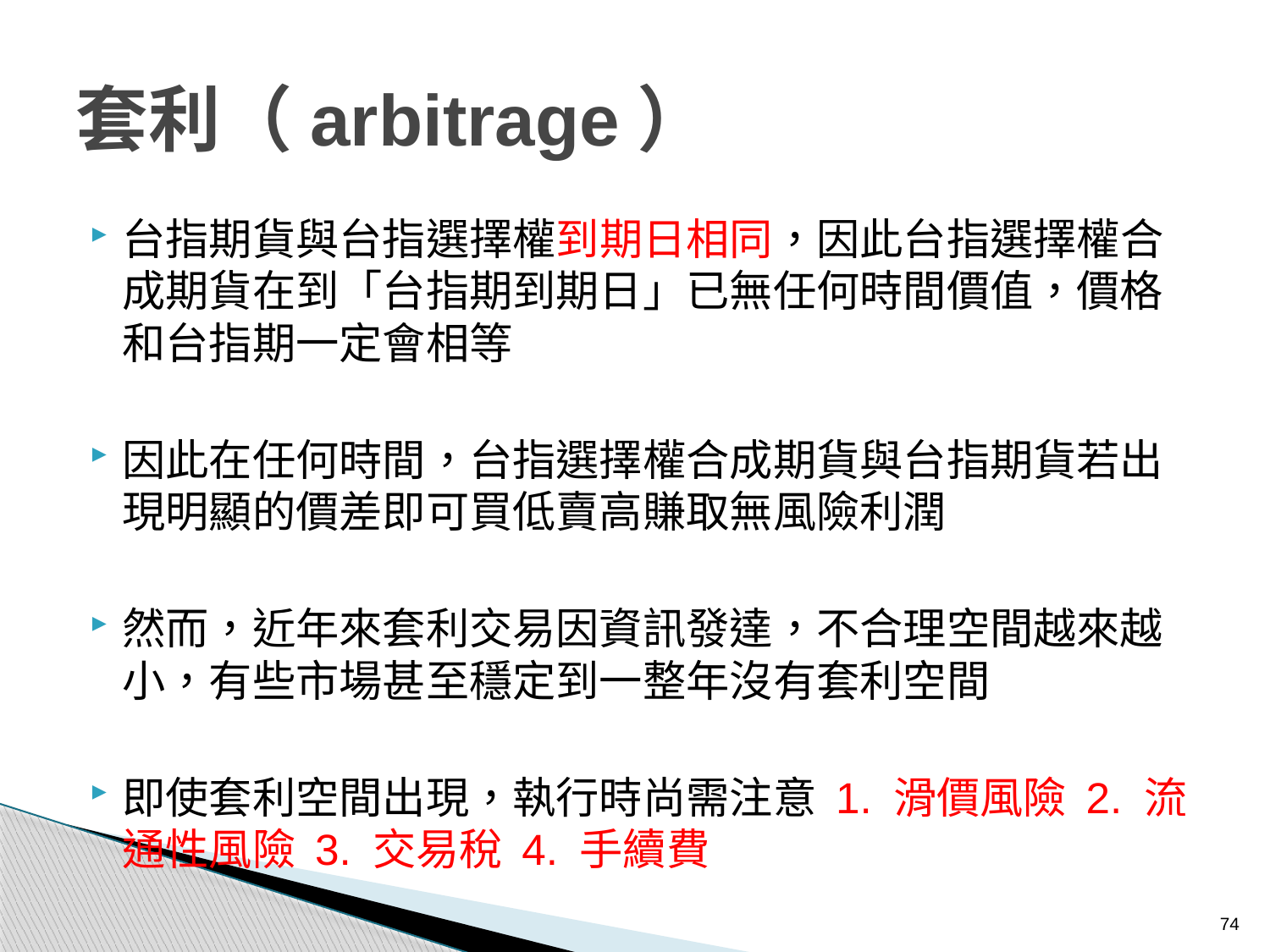

# 套利（arbitrage）
台指期貨與台指選擇權到期日相同，因此台指選擇權合成期貨在到「台指期到期日」已無任何時間價值，價格和台指期一定會相等

因此在任何時間，台指選擇權合成期貨與台指期貨若出現明顯的價差即可買低賣高賺取無風險利潤

然而，近年來套利交易因資訊發達，不合理空間越來越小，有些市場甚至穩定到一整年沒有套利空間

即使套利空間出現，執行時尚需注意 1. 滑價風險 2. 流通性風險 3. 交易稅 4. 手續費

74